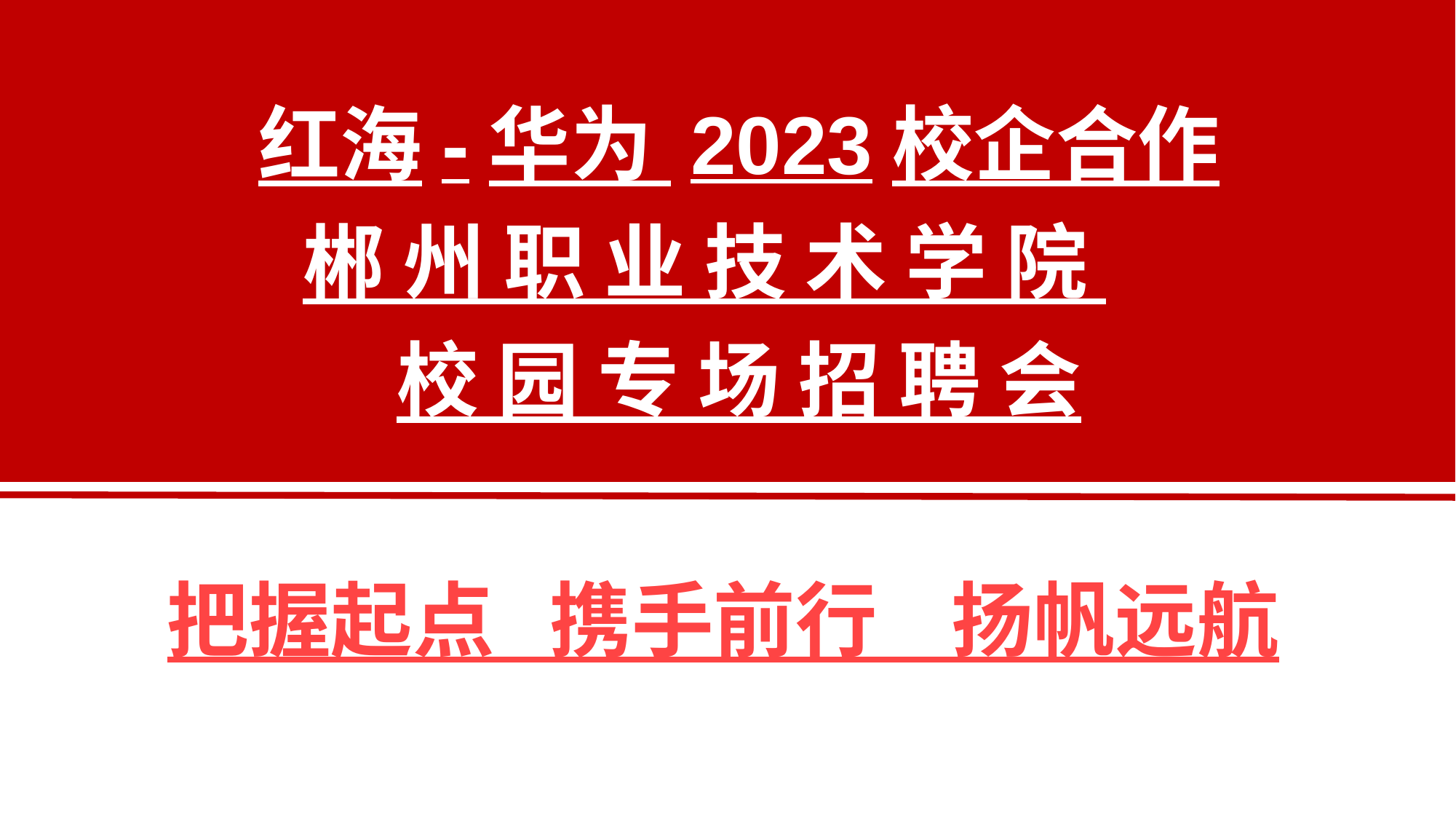

红海-华为 2023校企合作
       郴 州 职 业 技 术 学 院
校 园 专 场 招 聘 会

 把握起点   携手前行    扬帆远航